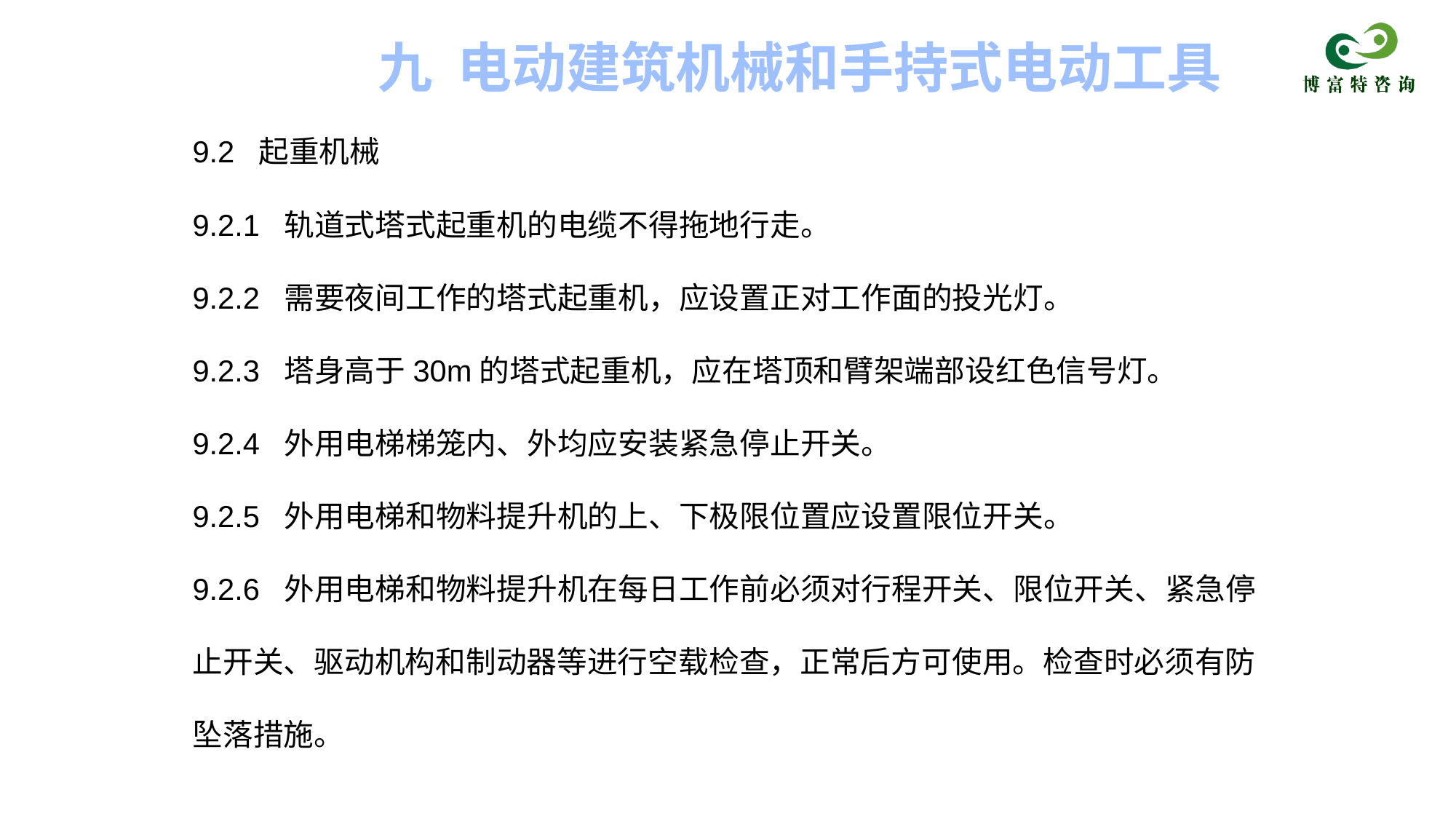

九  电动建筑机械和手持式电动工具
9.2  起重机械
9.2.1  轨道式塔式起重机的电缆不得拖地行走。
9.2.2  需要夜间工作的塔式起重机，应设置正对工作面的投光灯。
9.2.3  塔身高于30m的塔式起重机，应在塔顶和臂架端部设红色信号灯。
9.2.4  外用电梯梯笼内、外均应安装紧急停止开关。
9.2.5  外用电梯和物料提升机的上、下极限位置应设置限位开关。
9.2.6  外用电梯和物料提升机在每日工作前必须对行程开关、限位开关、紧急停止开关、驱动机构和制动器等进行空载检查，正常后方可使用。检查时必须有防坠落措施。